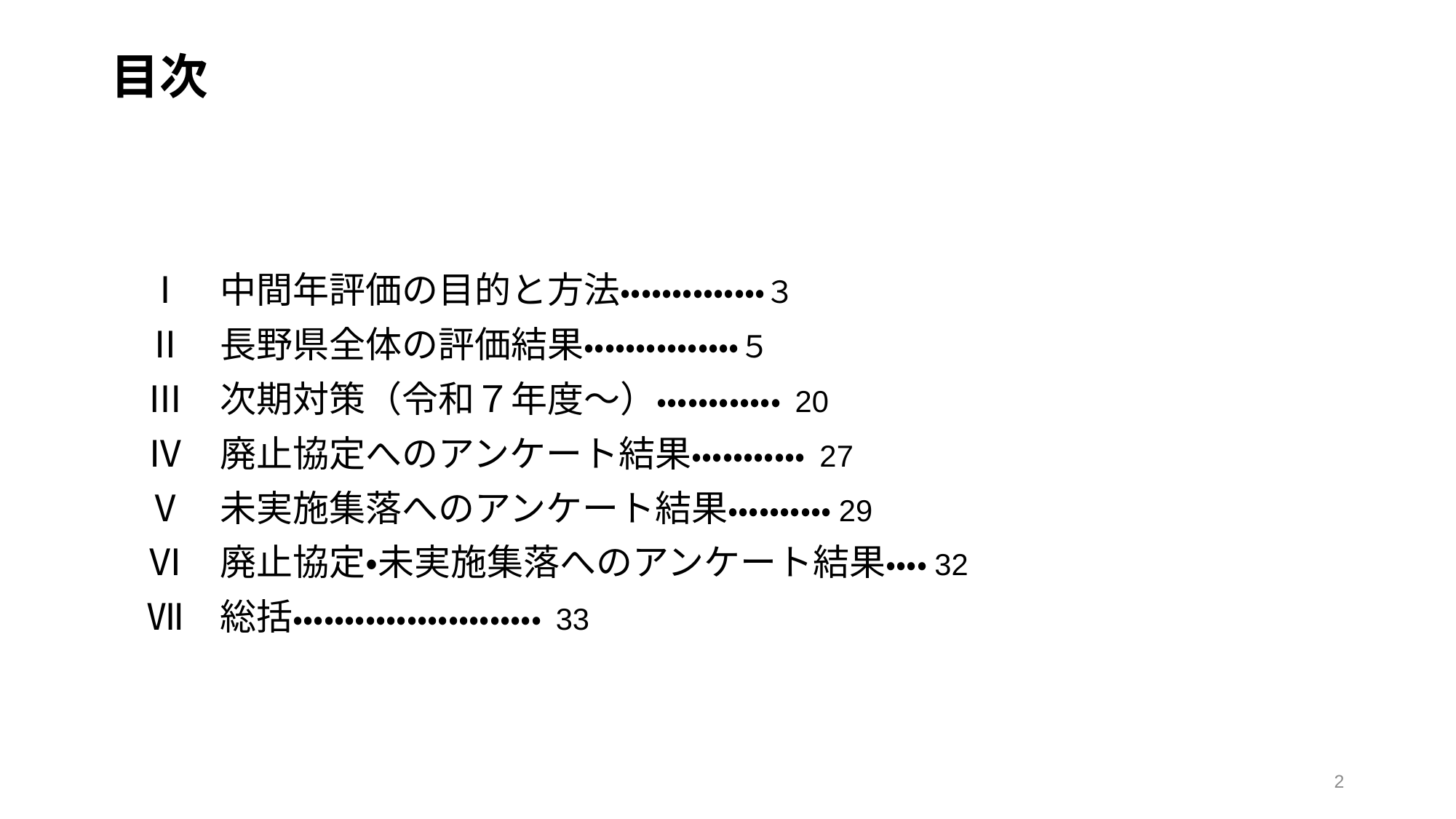

# 目次

　Ⅰ　中間年評価の目的と方法・・・・・・・・・・・・・・３
　Ⅱ　長野県全体の評価結果・・・・・・・・・・・・・・・５
　Ⅲ　次期対策（令和７年度～）・・・・・・・・・・・・ 20
　Ⅳ　廃止協定へのアンケート結果・・・・・・・・・・・ 27
　Ⅴ　未実施集落へのアンケート結果・・・・・・・・・・29
　Ⅵ　廃止協定・未実施集落へのアンケート結果・・・・32
　Ⅶ　総括・・・・・・・・・・・・・・・・・・・・・・・・ 33

2